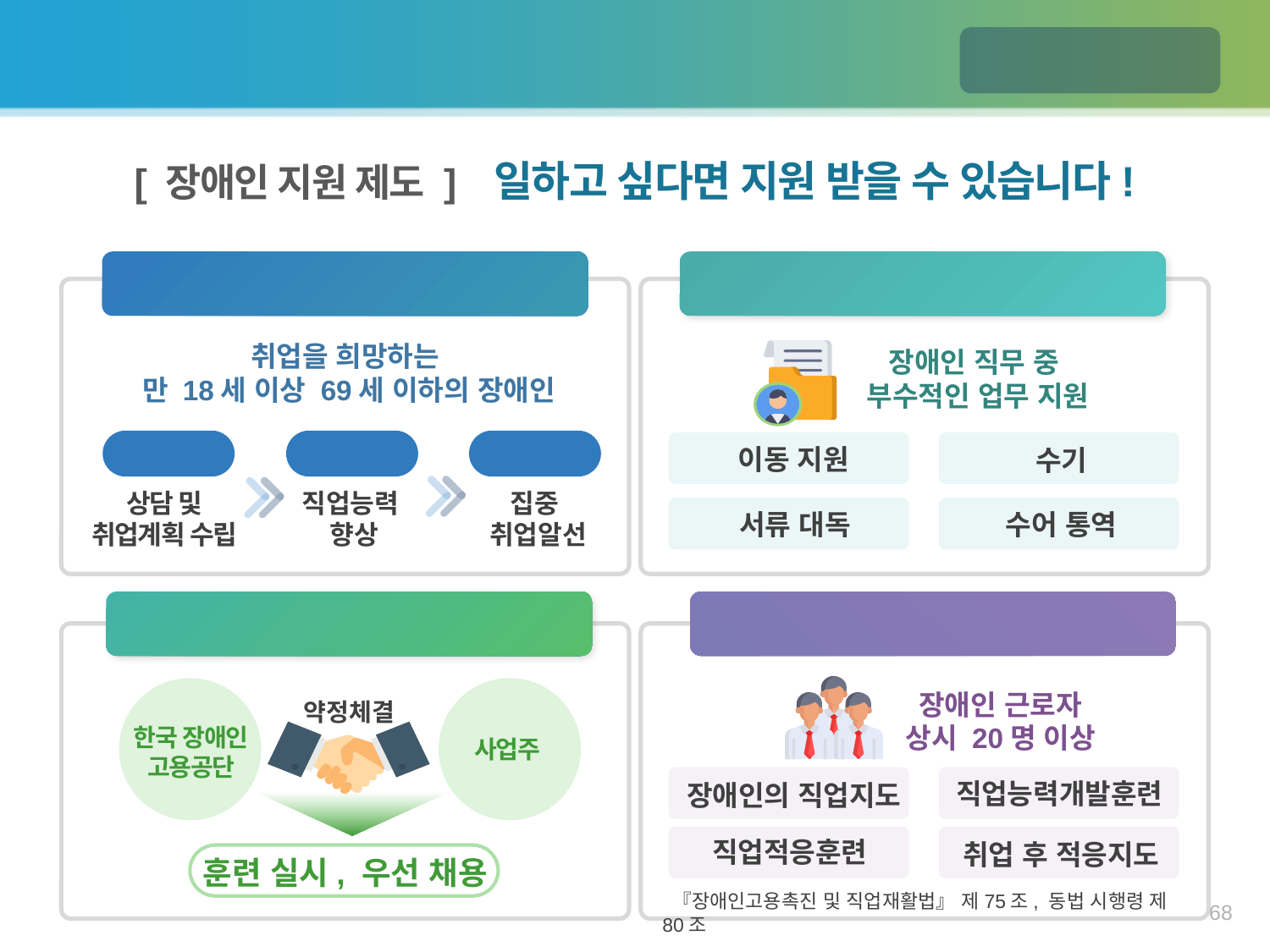

1. 장애인 고용촉진 및 직업재활법
장애인의 권리
[ 장애인 지원 제도 ]   일하고 싶다면 지원 받을 수 있습니다!

장애인 취업성공패키지

취업을 희망하는
만 18세 이상 69세 이하의 장애인

1단계
2단계
3단계
상담 및
취업계획 수립
직업능력
 향상
집중
취업알선

근로지원인 지원

장애인 직무 중
부수적인 업무 지원

이동 지원
수기

서류 대독
수어 통역

맞춤훈련 및 능력개발 지원

약정체결
한국 장애인
고용공단

사업주

훈련 실시, 우선 채용

장애인 직업생활상담원 선임의무

장애인 근로자
상시 20명 이상

직업능력개발훈련
장애인의 직업지도

직업적응훈련
취업 후 적응지도
 『장애인고용촉진 및 직업재활법』 제75조, 동법 시행령 제80조
68